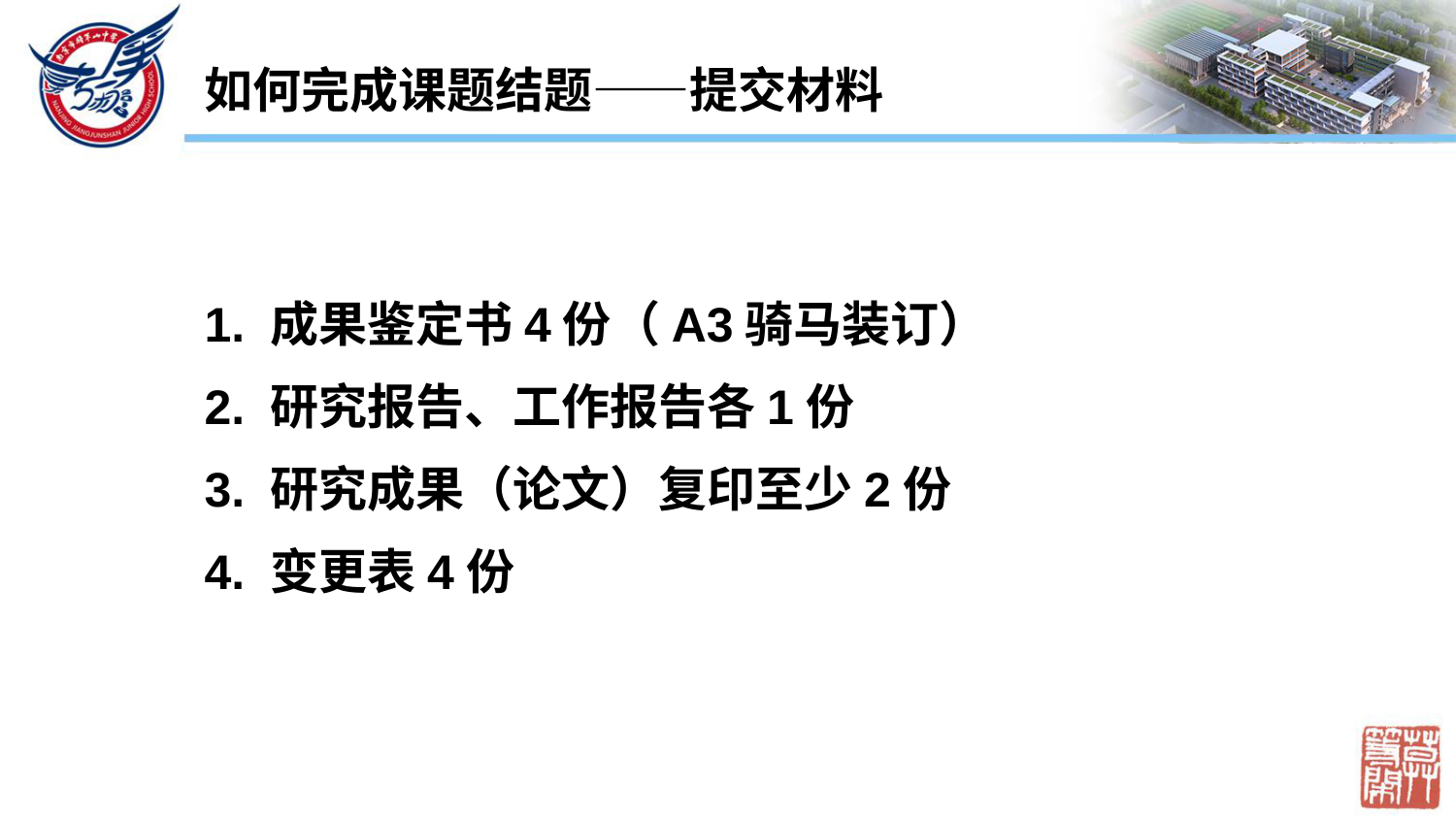

如何完成课题结题——提交材料
1. 成果鉴定书4份（A3骑马装订）
2. 研究报告、工作报告各1份
3. 研究成果（论文）复印至少2份
4. 变更表4份